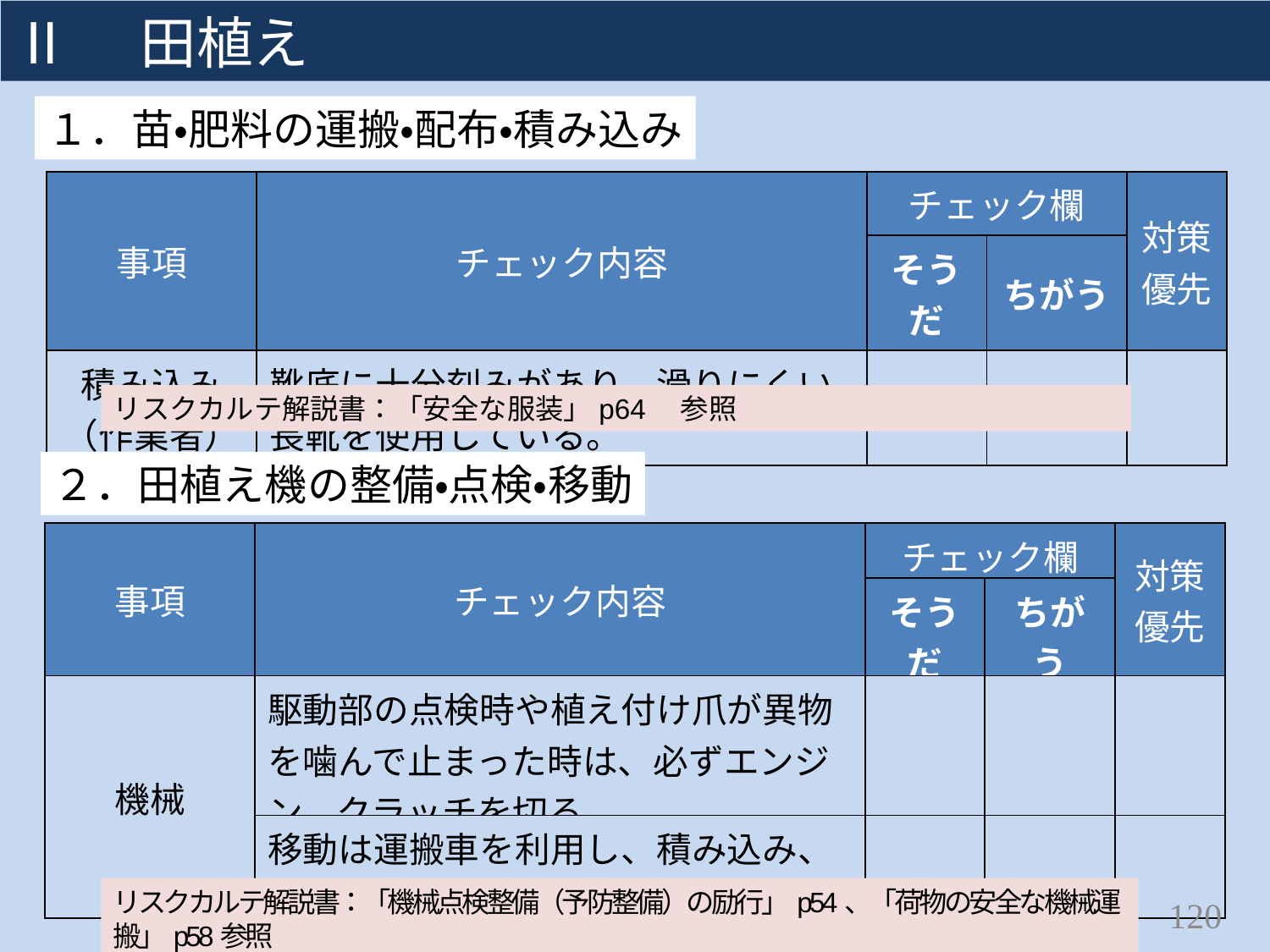

Ⅱ　田植え
１．苗・肥料の運搬・配布・積み込み
| 事項 | チェック内容 | チェック欄 |  | 対策 優先 |
| --- | --- | --- | --- | --- |
|  |  | そうだ | ちがう |  |
| 積み込み （作業者） | 靴底に十分刻みがあり、滑りにくい長靴を使用している。 |  |  |  |
リスクカルテ解説書：「安全な服装」p64　参照
２．田植え機の整備・点検・移動
| 事項 | チェック内容 | チェック欄 |  | 対策 優先 |
| --- | --- | --- | --- | --- |
|  |  | そうだ | ちがう |  |
| 機械 | 駆動部の点検時や植え付け爪が異物を噛んで止まった時は、必ずエンジン、クラッチを切る。 |  |  |  |
|  | 移動は運搬車を利用し、積み込み、積み下ろしは、あゆみ板を利用する。 |  |  |  |
リスクカルテ解説書：「機械点検整備（予防整備）の励行」p54、「荷物の安全な機械運搬」p58参照
120